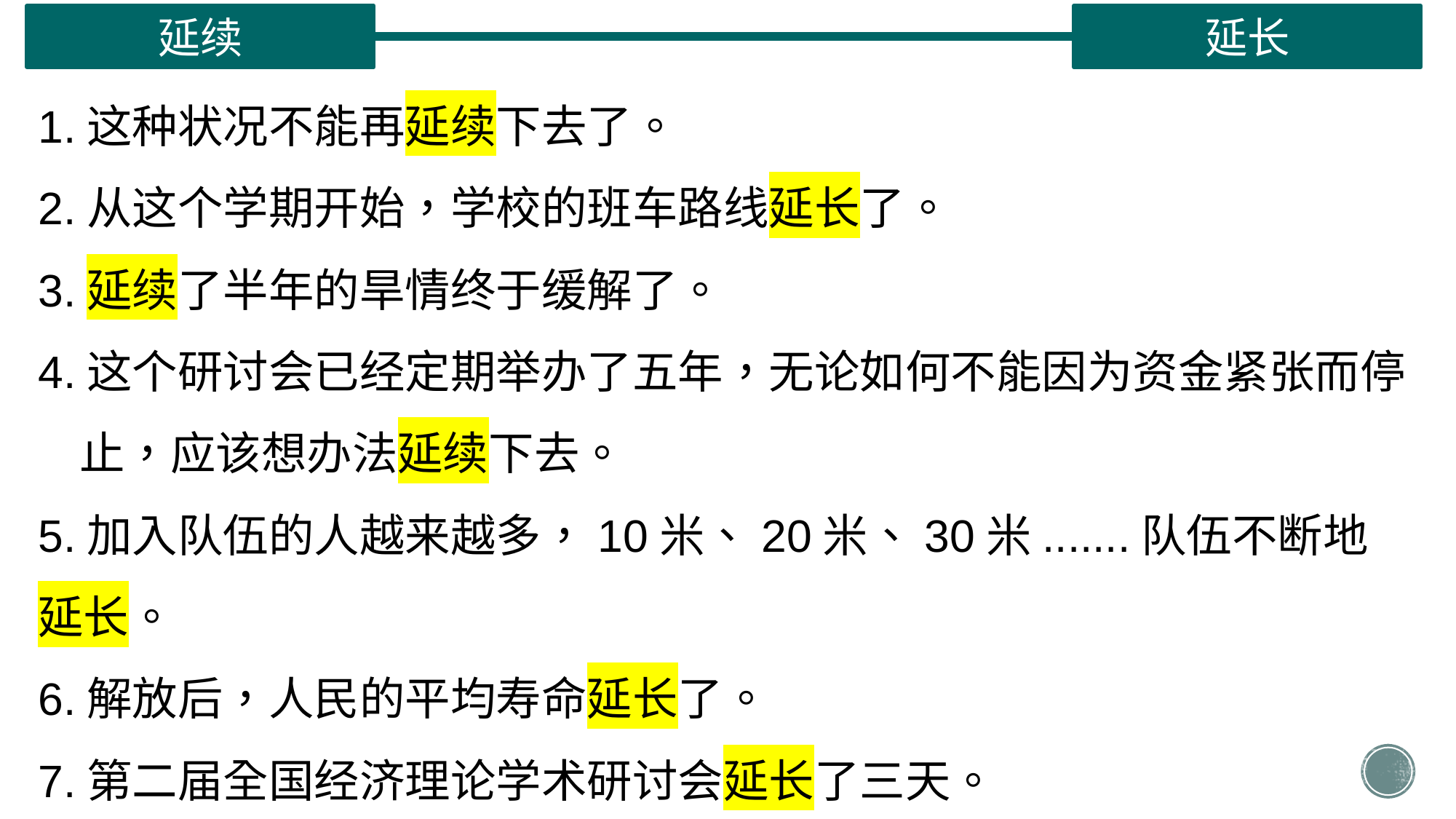

延续
延长
1.这种状况不能再延续下去了。
2.从这个学期开始，学校的班车路线延长了。
3.延续了半年的旱情终于缓解了。
4.这个研讨会已经定期举办了五年，无论如何不能因为资金紧张而停
   止，应该想办法延续下去。
5.加入队伍的人越来越多，10米、20米、30米.......队伍不断地延长。
6.解放后，人民的平均寿命延长了。
7.第二届全国经济理论学术研讨会延长了三天。
8.我现在所做的工作只是我导师前几年工作的延续。
|  |
| --- |